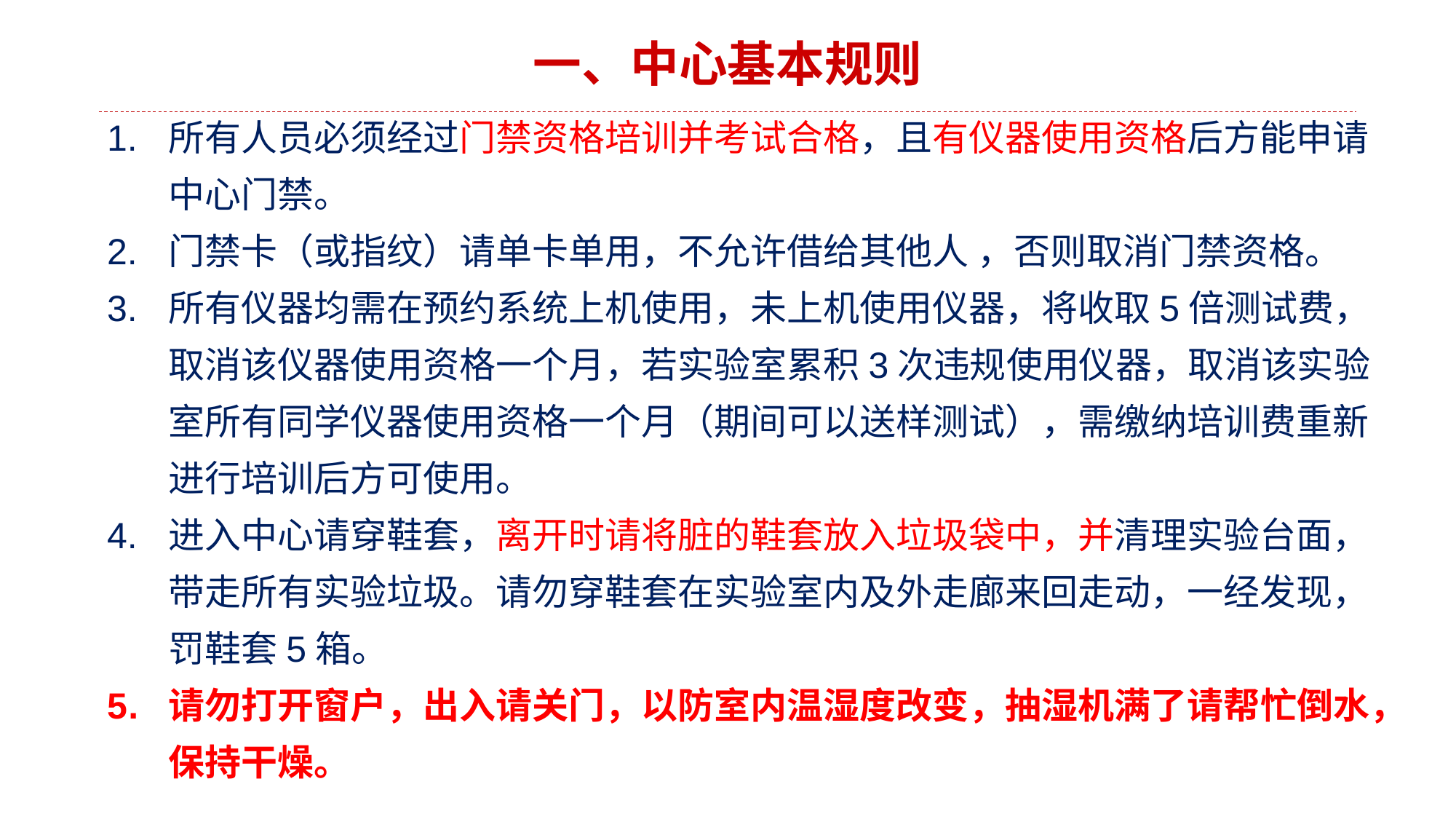

一、中心基本规则
所有人员必须经过门禁资格培训并考试合格，且有仪器使用资格后方能申请中心门禁。
门禁卡（或指纹）请单卡单用，不允许借给其他人 ，否则取消门禁资格。
所有仪器均需在预约系统上机使用，未上机使用仪器，将收取5倍测试费，取消该仪器使用资格一个月，若实验室累积3次违规使用仪器，取消该实验室所有同学仪器使用资格一个月（期间可以送样测试），需缴纳培训费重新进行培训后方可使用。
进入中心请穿鞋套，离开时请将脏的鞋套放入垃圾袋中，并清理实验台面，带走所有实验垃圾。请勿穿鞋套在实验室内及外走廊来回走动，一经发现，罚鞋套5箱。
请勿打开窗户，出入请关门，以防室内温湿度改变，抽湿机满了请帮忙倒水，保持干燥。